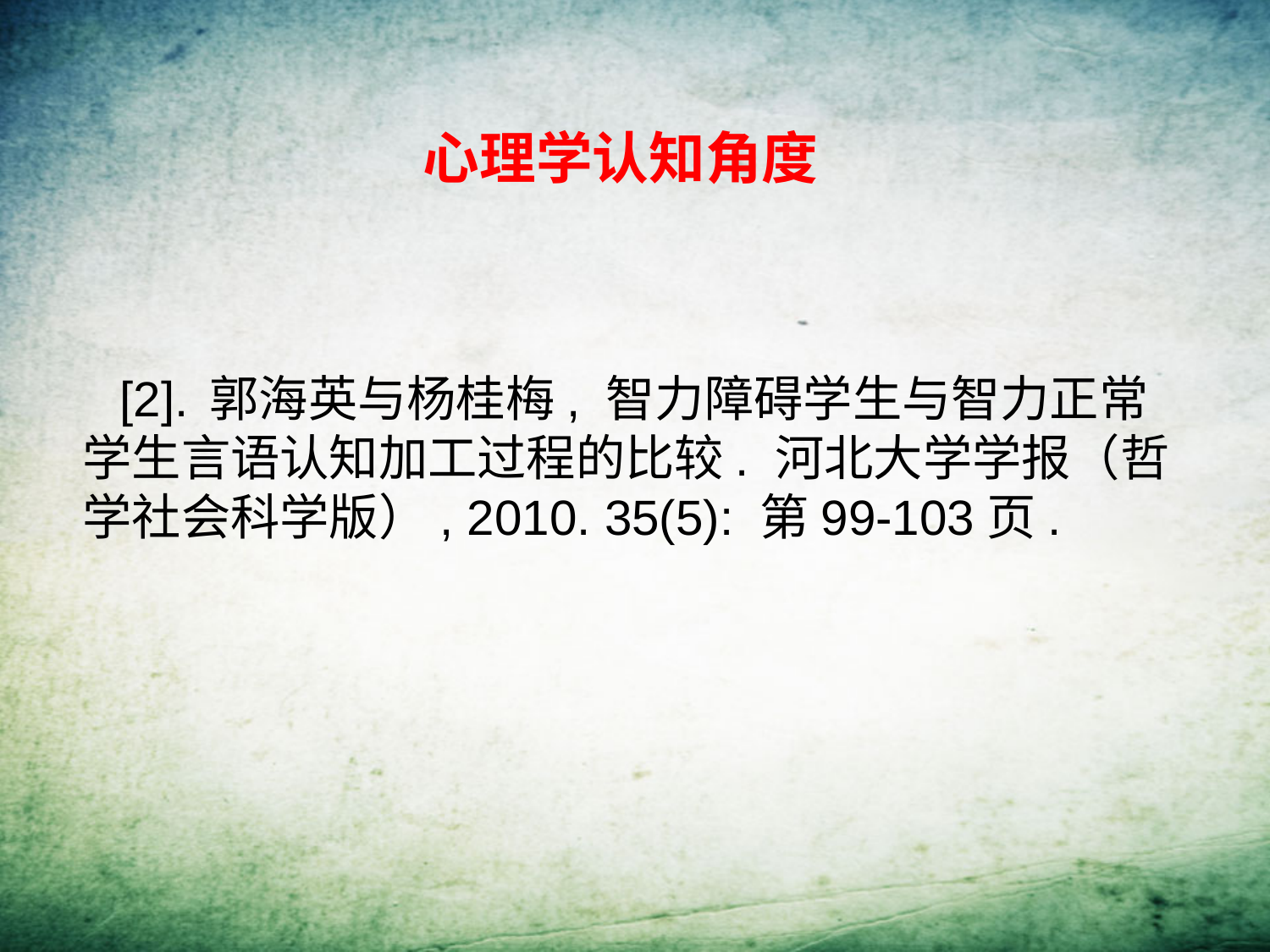

心理学认知角度

[2].	郭海英与杨桂梅, 智力障碍学生与智力正常学生言语认知加工过程的比较. 河北大学学报（哲学社会科学版）, 2010. 35(5): 第99-103页.